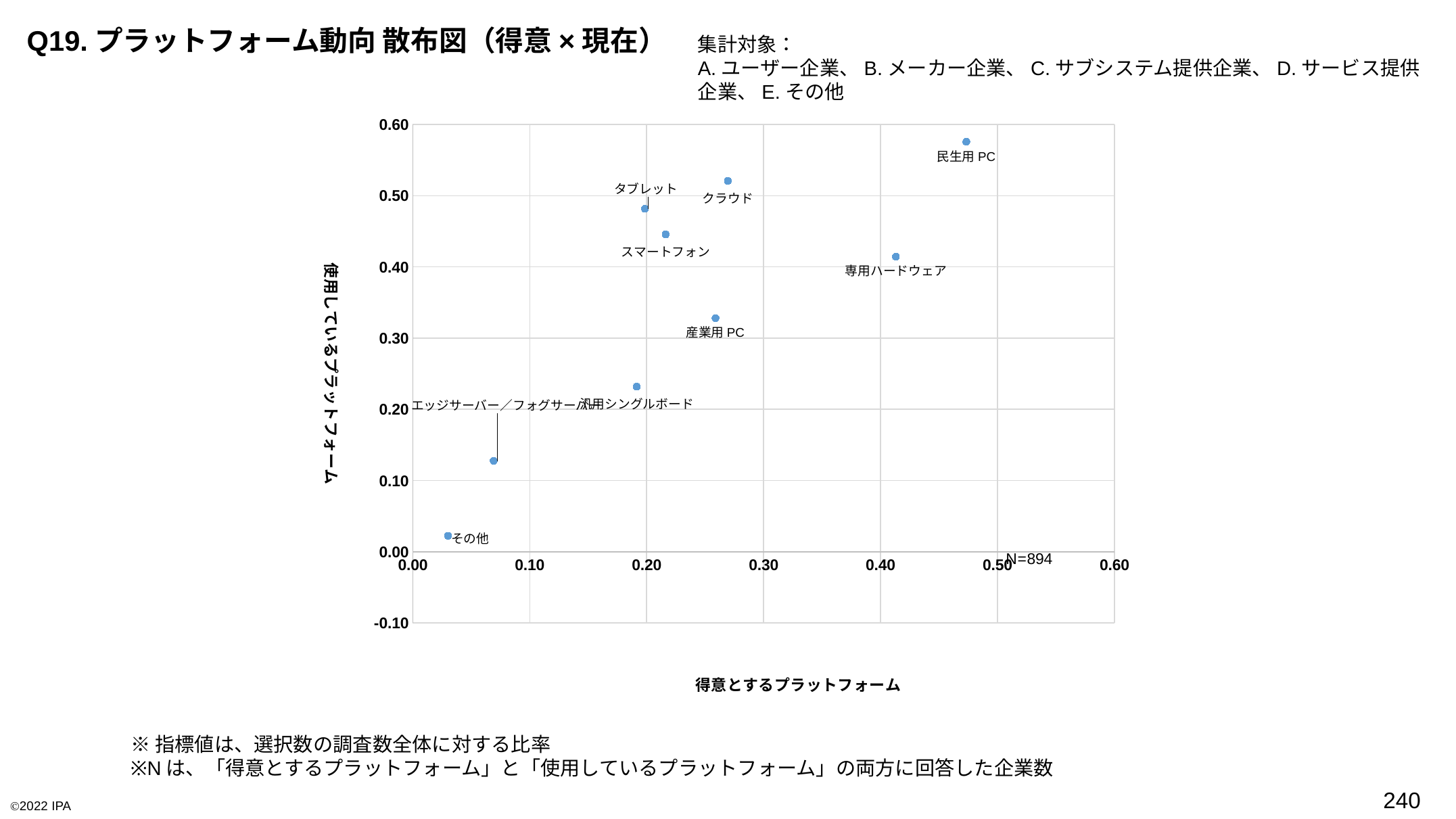

# Q19.プラットフォーム動向 散布図（得意×現在）
集計対象：
A.ユーザー企業、B.メーカー企業、C.サブシステム提供企業、D.サービス提供企業、E.その他

### Chart: N=894

| Category | 専用ハードウェア |
|---|---|
※指標値は、選択数の調査数全体に対する比率
※Nは、「得意とするプラットフォーム」と「使用しているプラットフォーム」の両方に回答した企業数